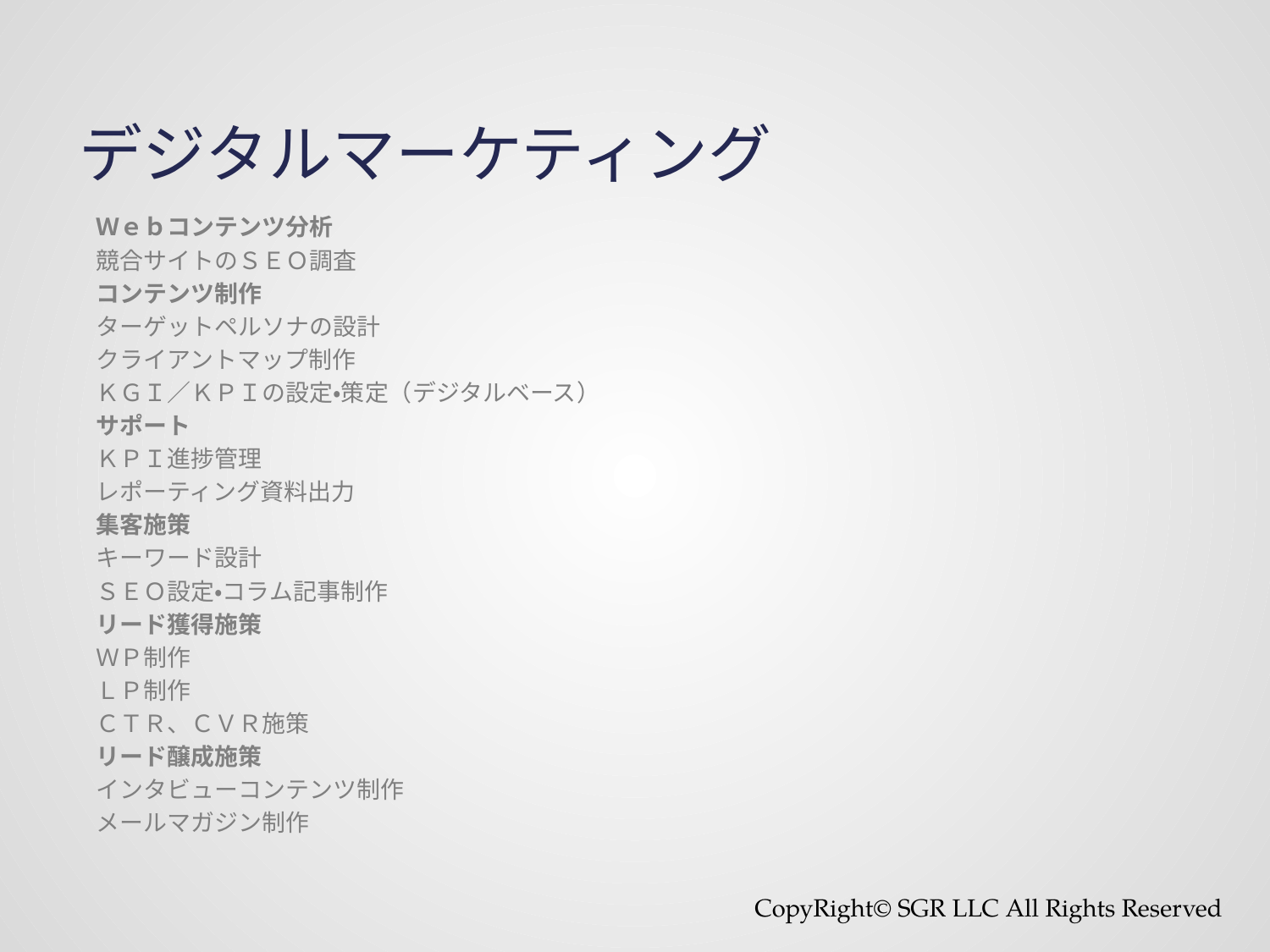

# デジタルマーケティング
Ｗｅｂコンテンツ分析
競合サイトのＳＥＯ調査
コンテンツ制作
ターゲットペルソナの設計
クライアントマップ制作
ＫＧＩ／ＫＰＩの設定・策定（デジタルベース）
サポート
ＫＰＩ進捗管理
レポーティング資料出力
集客施策
キーワード設計
ＳＥＯ設定・コラム記事制作
リード獲得施策
ＷＰ制作
ＬＰ制作
ＣＴＲ、ＣＶＲ施策
リード醸成施策
インタビューコンテンツ制作
メールマガジン制作
CopyRight© SGR LLC All Rights Reserved